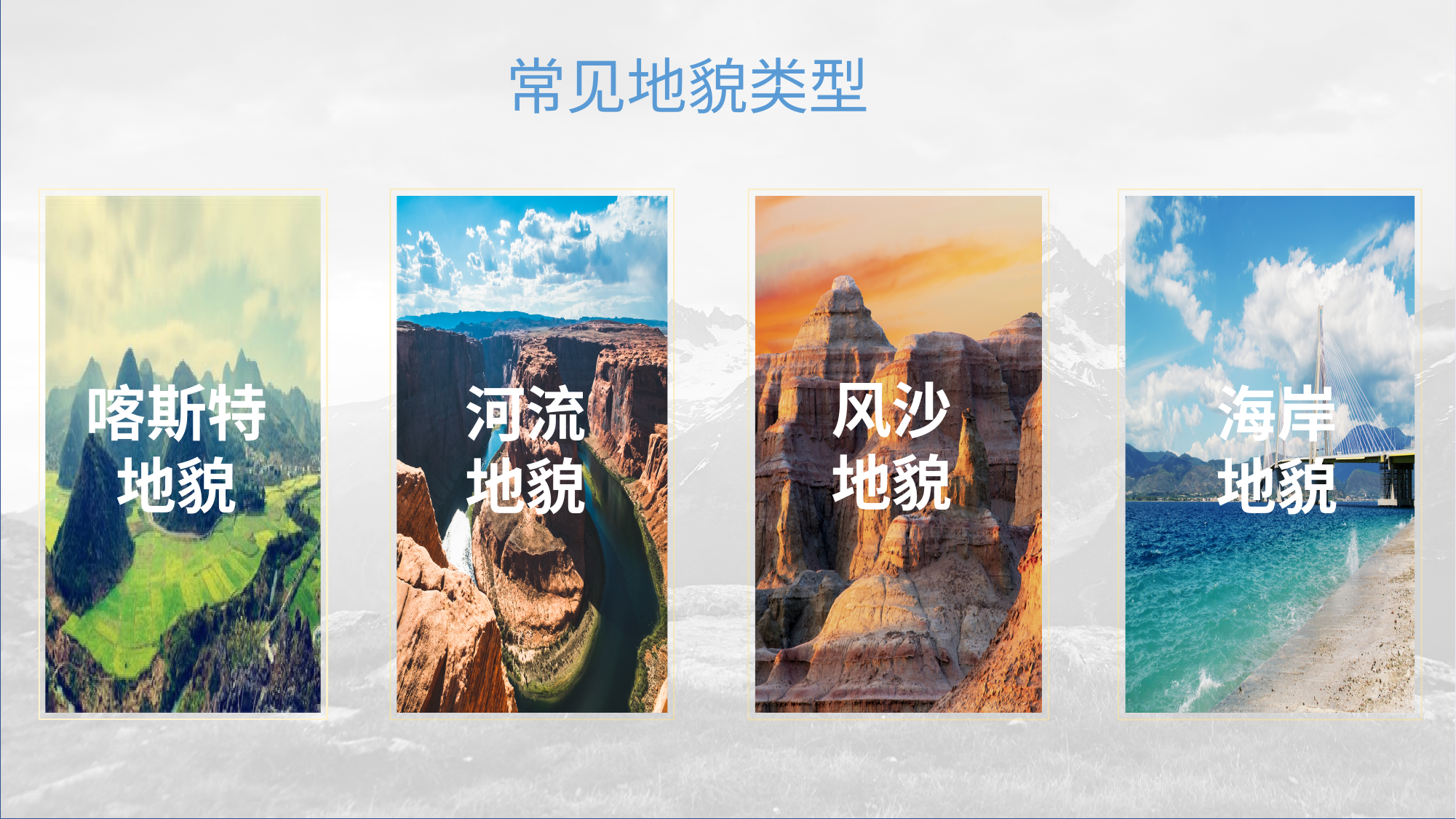

常见地貌类型

风沙
地貌
喀斯特
地貌
河流
地貌
海岸
地貌